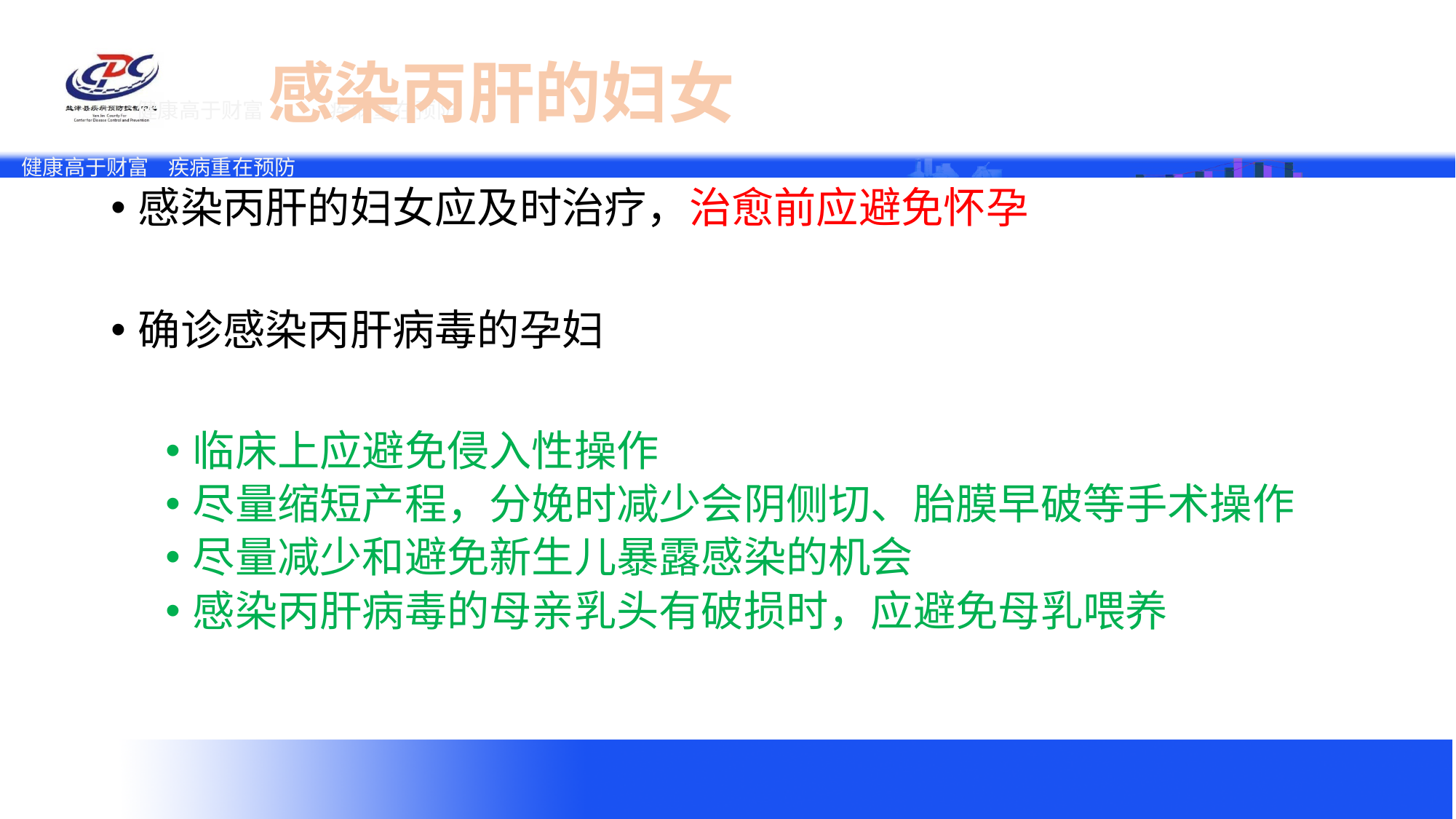

# 感染丙肝的妇女
感染丙肝的妇女应及时治疗，治愈前应避免怀孕

确诊感染丙肝病毒的孕妇

临床上应避免侵入性操作
尽量缩短产程，分娩时减少会阴侧切、胎膜早破等手术操作
尽量减少和避免新生儿暴露感染的机会
感染丙肝病毒的母亲乳头有破损时，应避免母乳喂养